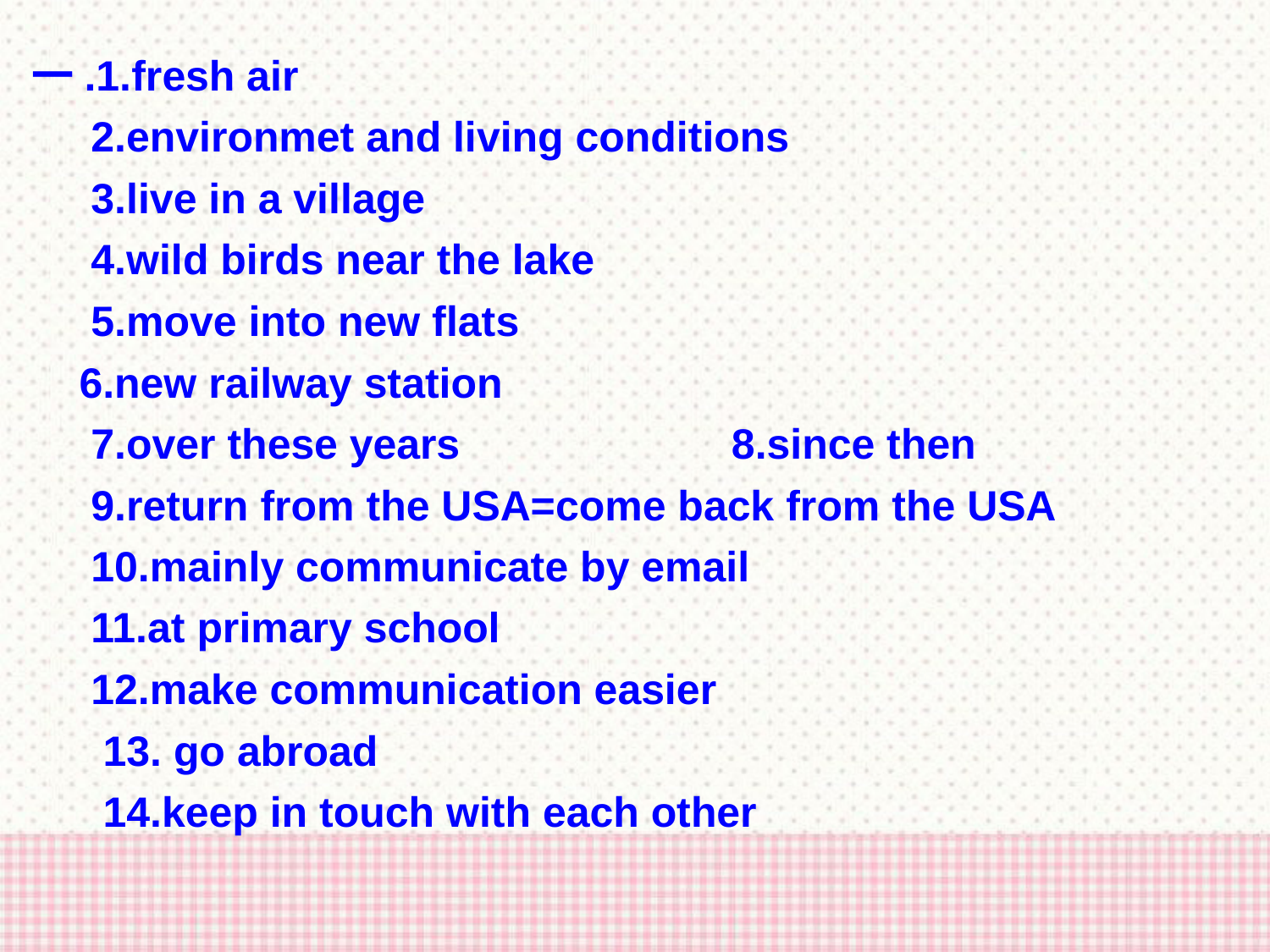

一.1.fresh air
     2.environmet and living conditions
     3.live in a village
     4.wild birds near the lake
     5.move into new flats
    6.new railway station
     7.over these years                       8.since then
     9.return from the USA=come back from the USA
     10.mainly communicate by email
     11.at primary school
     12.make communication easier
      13. go abroad
      14.keep in touch with each other